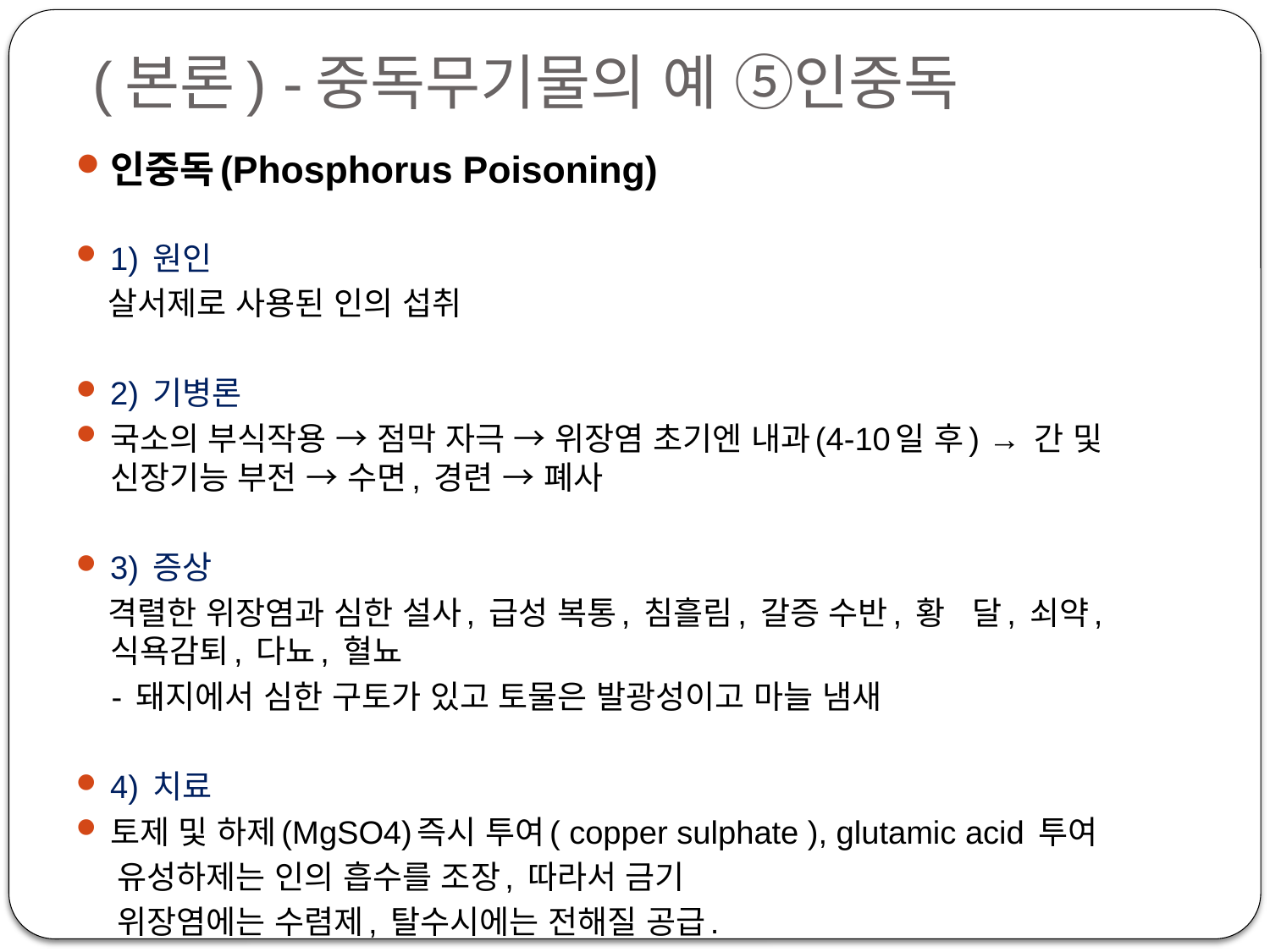

# (본론) -중독무기물의 예 ⑤인중독
인중독(Phosphorus Poisoning)

1) 원인
   살서제로 사용된 인의 섭취

2) 기병론
국소의 부식작용 → 점막 자극 → 위장염 초기엔 내과(4-10일 후) → 간 및 신장기능 부전 → 수면, 경련 → 폐사

3) 증상
   격렬한 위장염과 심한 설사, 급성 복통, 침흘림, 갈증 수반, 황   달, 쇠약, 식욕감퇴, 다뇨, 혈뇨
    - 돼지에서 심한 구토가 있고 토물은 발광성이고 마늘 냄새

4) 치료
토제 및 하제(MgSO4)즉시 투여( copper sulphate ), glutamic acid 투여
    유성하제는 인의 흡수를 조장, 따라서 금기
    위장염에는 수렴제, 탈수시에는 전해질 공급.